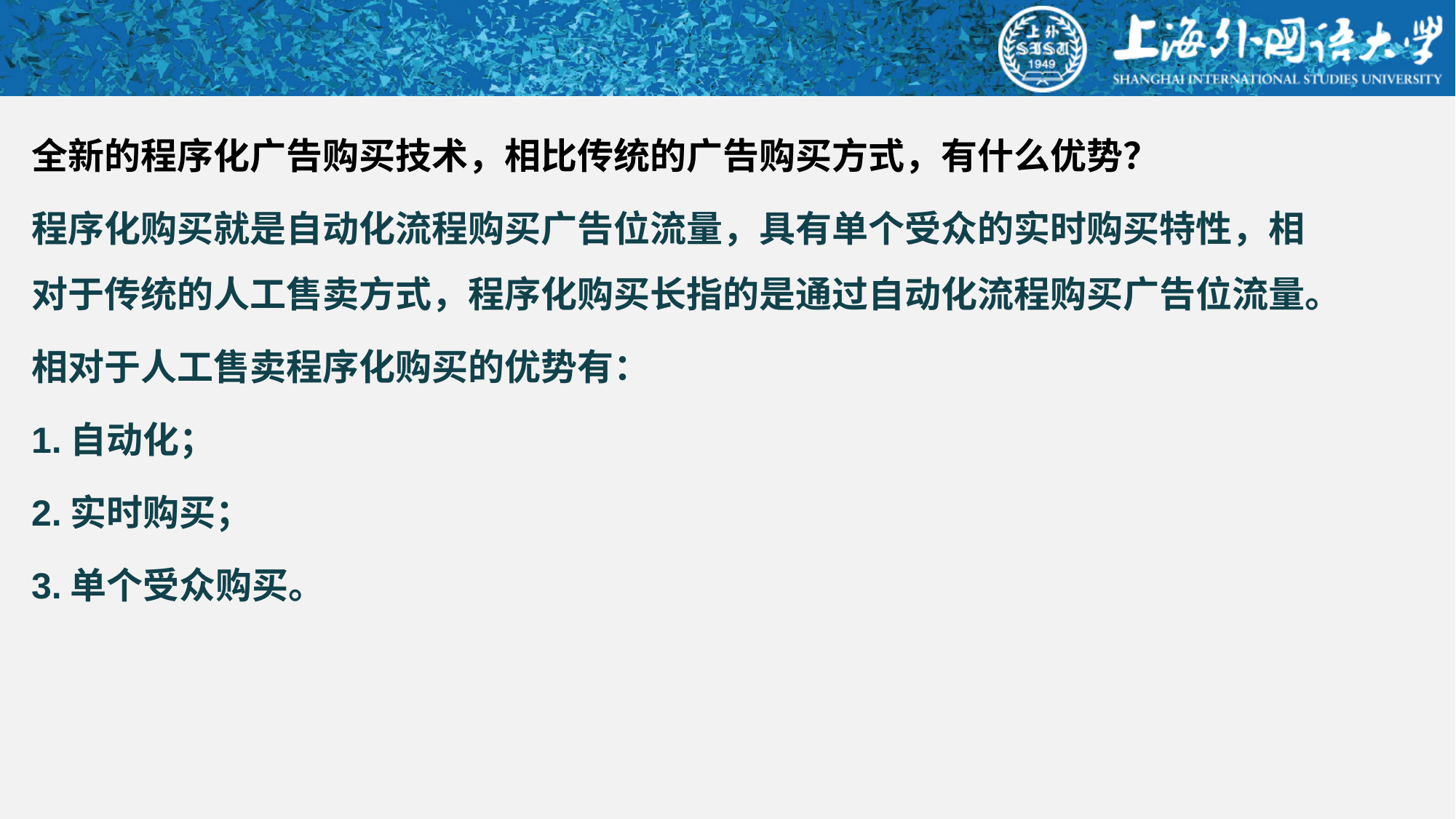

#
全新的程序化广告购买技术，相比传统的广告购买方式，有什么优势？
程序化购买就是自动化流程购买广告位流量，具有单个受众的实时购买特性，相对于传统的人工售卖方式，程序化购买长指的是通过自动化流程购买广告位流量。
相对于人工售卖程序化购买的优势有：
1.自动化；
2.实时购买；
3.单个受众购买。